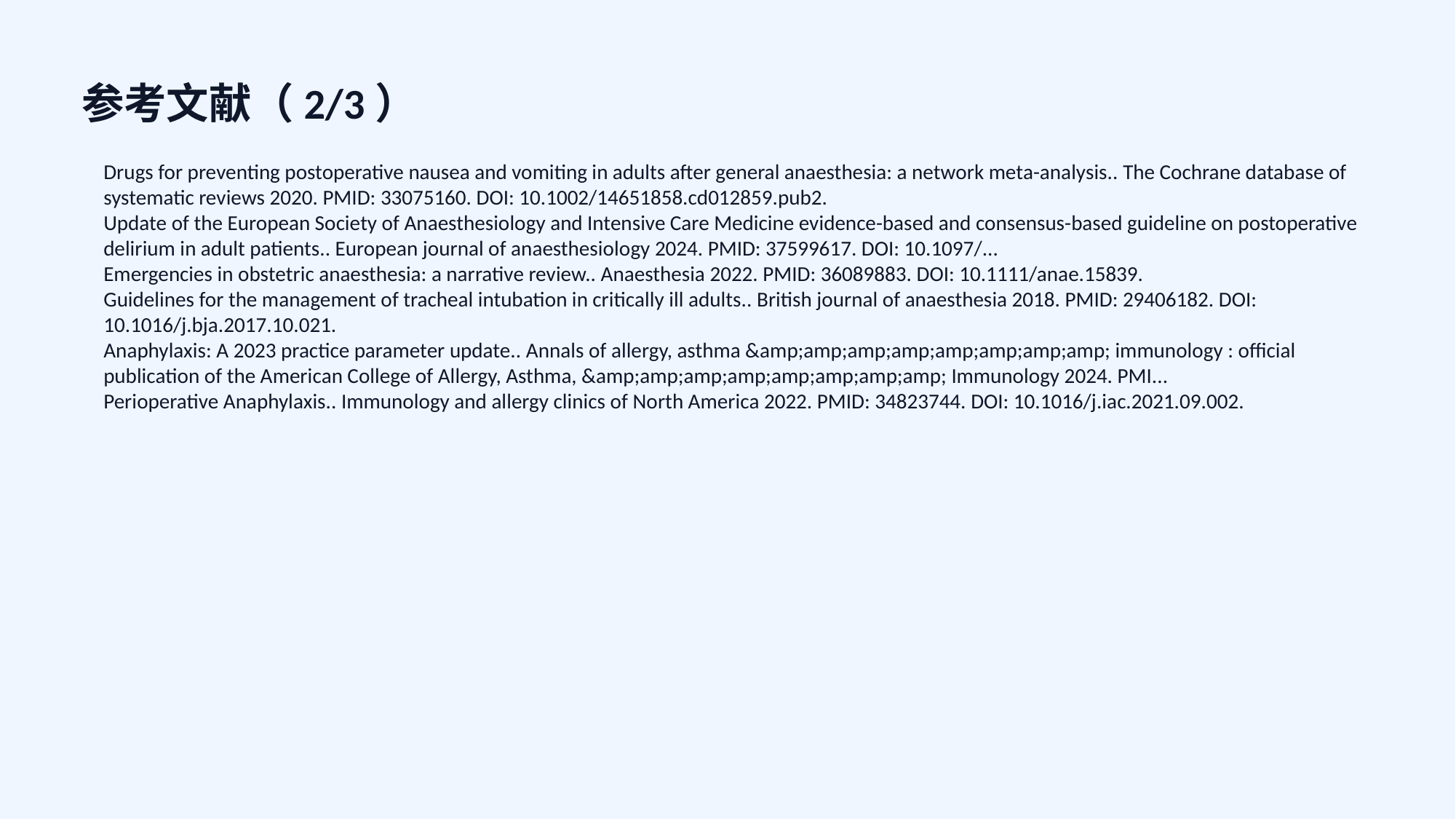

参考文献（2/3）
Drugs for preventing postoperative nausea and vomiting in adults after general anaesthesia: a network meta-analysis.. The Cochrane database of systematic reviews 2020. PMID: 33075160. DOI: 10.1002/14651858.cd012859.pub2.
Update of the European Society of Anaesthesiology and Intensive Care Medicine evidence-based and consensus-based guideline on postoperative delirium in adult patients.. European journal of anaesthesiology 2024. PMID: 37599617. DOI: 10.1097/...
Emergencies in obstetric anaesthesia: a narrative review.. Anaesthesia 2022. PMID: 36089883. DOI: 10.1111/anae.15839.
Guidelines for the management of tracheal intubation in critically ill adults.. British journal of anaesthesia 2018. PMID: 29406182. DOI: 10.1016/j.bja.2017.10.021.
Anaphylaxis: A 2023 practice parameter update.. Annals of allergy, asthma &amp;amp;amp;amp;amp;amp;amp;amp; immunology : official publication of the American College of Allergy, Asthma, &amp;amp;amp;amp;amp;amp;amp;amp; Immunology 2024. PMI...
Perioperative Anaphylaxis.. Immunology and allergy clinics of North America 2022. PMID: 34823744. DOI: 10.1016/j.iac.2021.09.002.